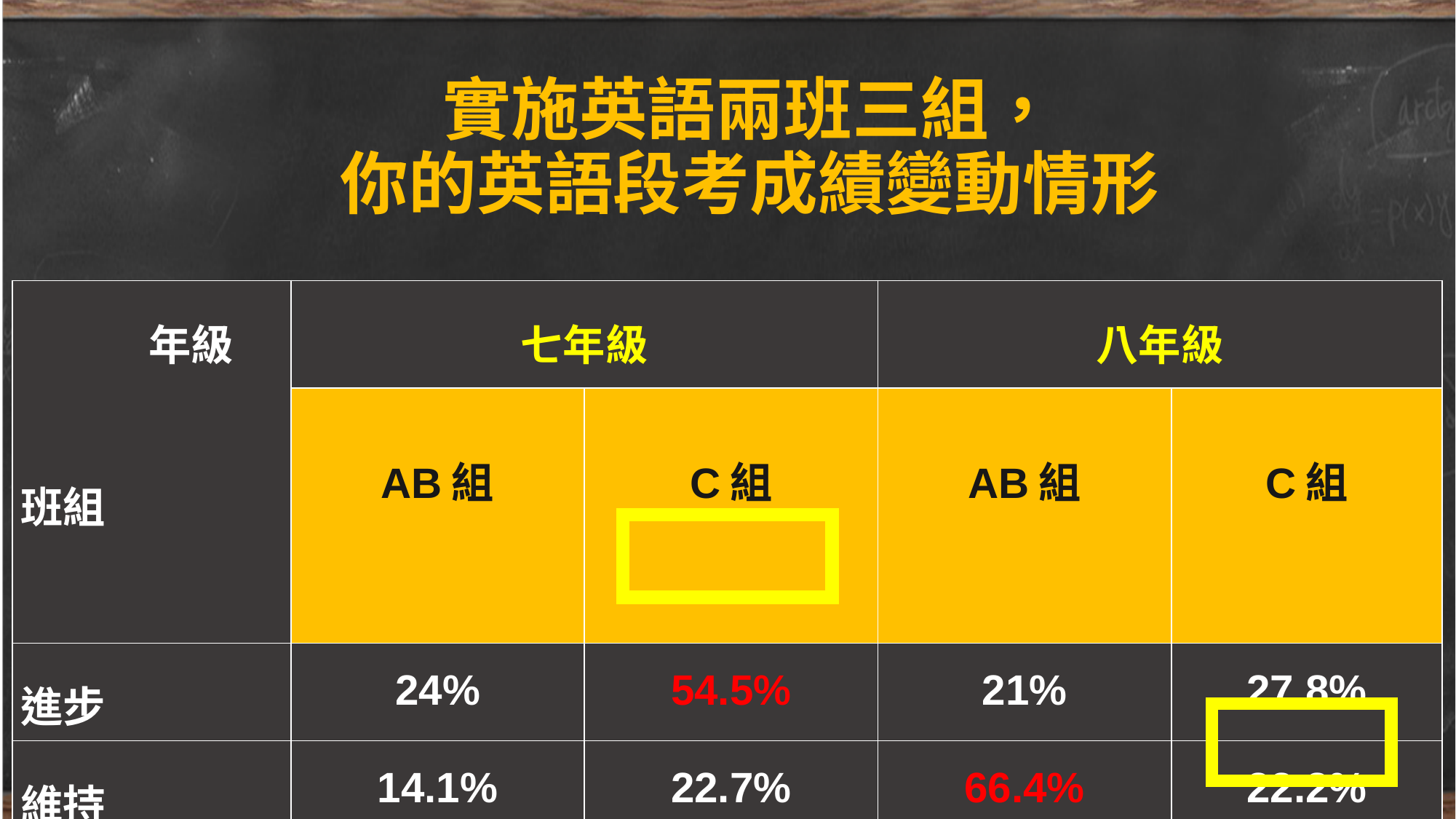

# 實施英語兩班三組， 你的英語段考成績變動情形
| 年級 班組 | 七年級 |  | 八年級 |  |
| --- | --- | --- | --- | --- |
|  | AB組 | C組 | AB組 | C組 |
| 進步 | 24% | 54.5% | 21% | 27.8% |
| 維持 | 14.1% | 22.7% | 66.4% | 22.2% |
| 退步 | 62% | 22.7% | 12.6% | 50% |